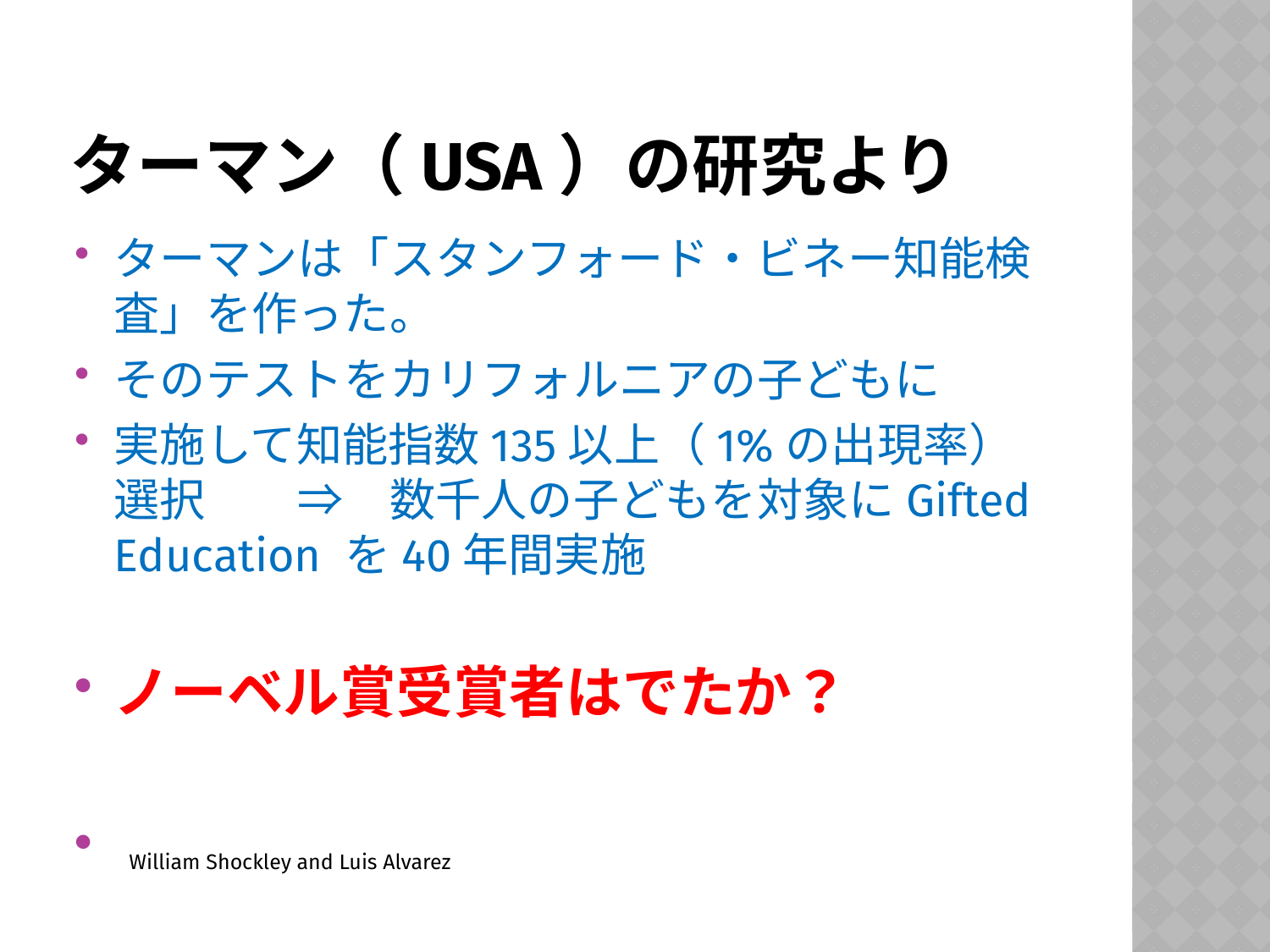

# ターマン（USA）の研究より
ターマンは「スタンフォード・ビネー知能検査」を作った。
そのテストをカリフォルニアの子どもに
実施して知能指数135以上（1%の出現率）選択　　⇒　数千人の子どもを対象にGifted Education を40年間実施

ノーベル賞受賞者はでたか？

 William Shockley and Luis Alvarez